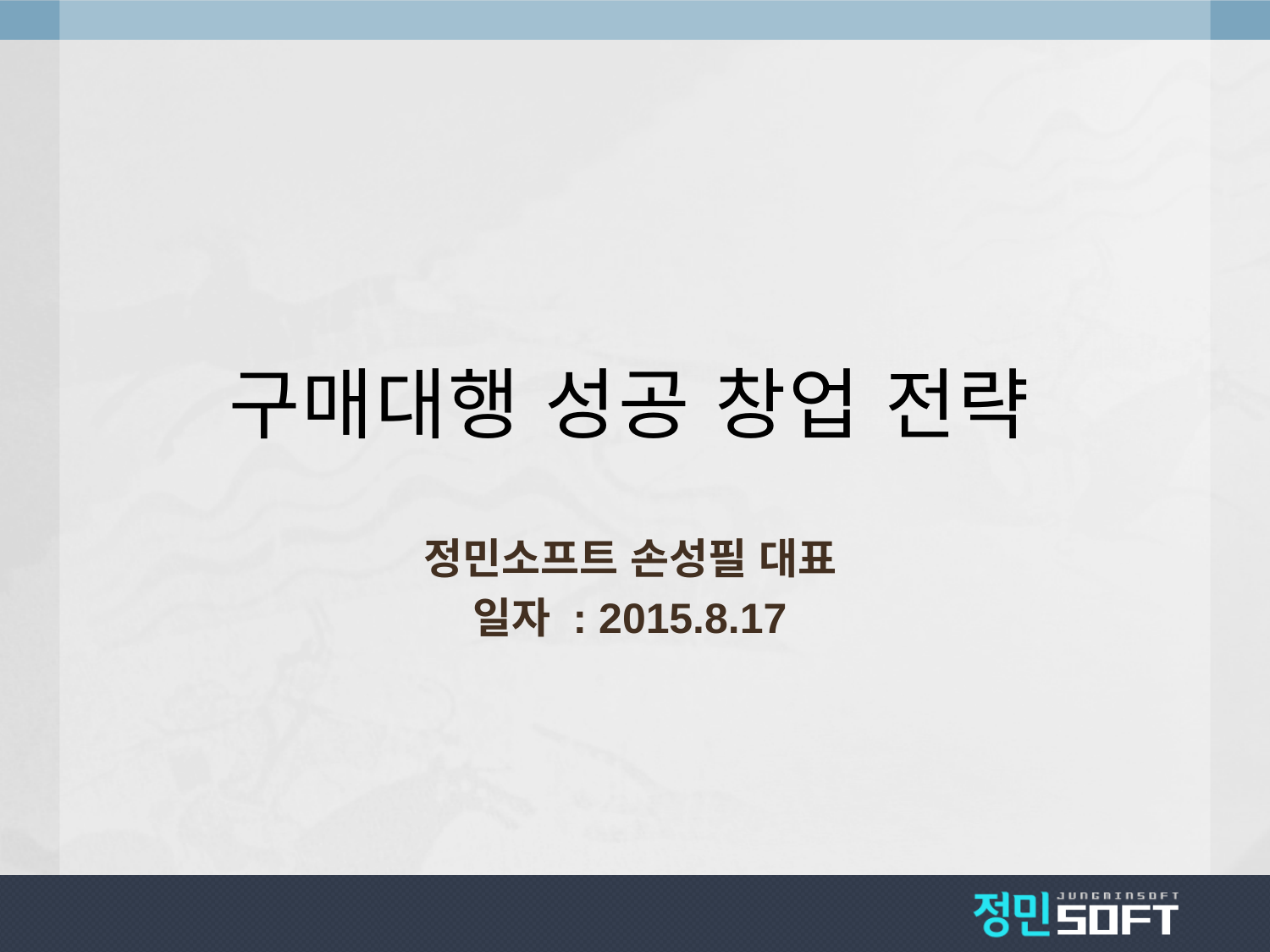

# 구매대행 성공 창업 전략
정민소프트 손성필 대표
일자 : 2015.8.17